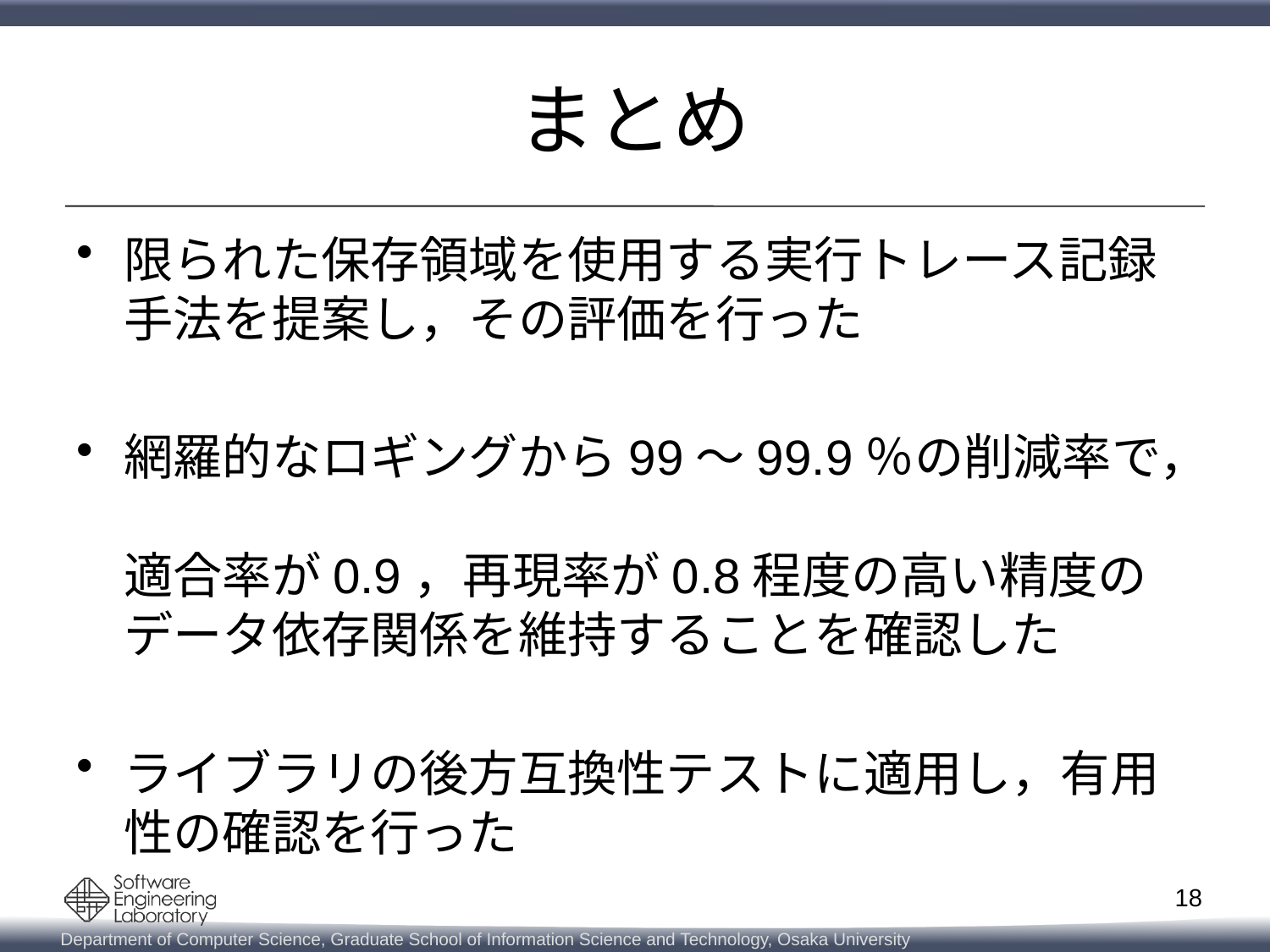

# まとめ
限られた保存領域を使用する実行トレース記録手法を提案し，その評価を行った

網羅的なロギングから99～99.9％の削減率で，
適合率が0.9，再現率が0.8程度の高い精度の
データ依存関係を維持することを確認した

ライブラリの後方互換性テストに適用し，有用性の確認を行った

18